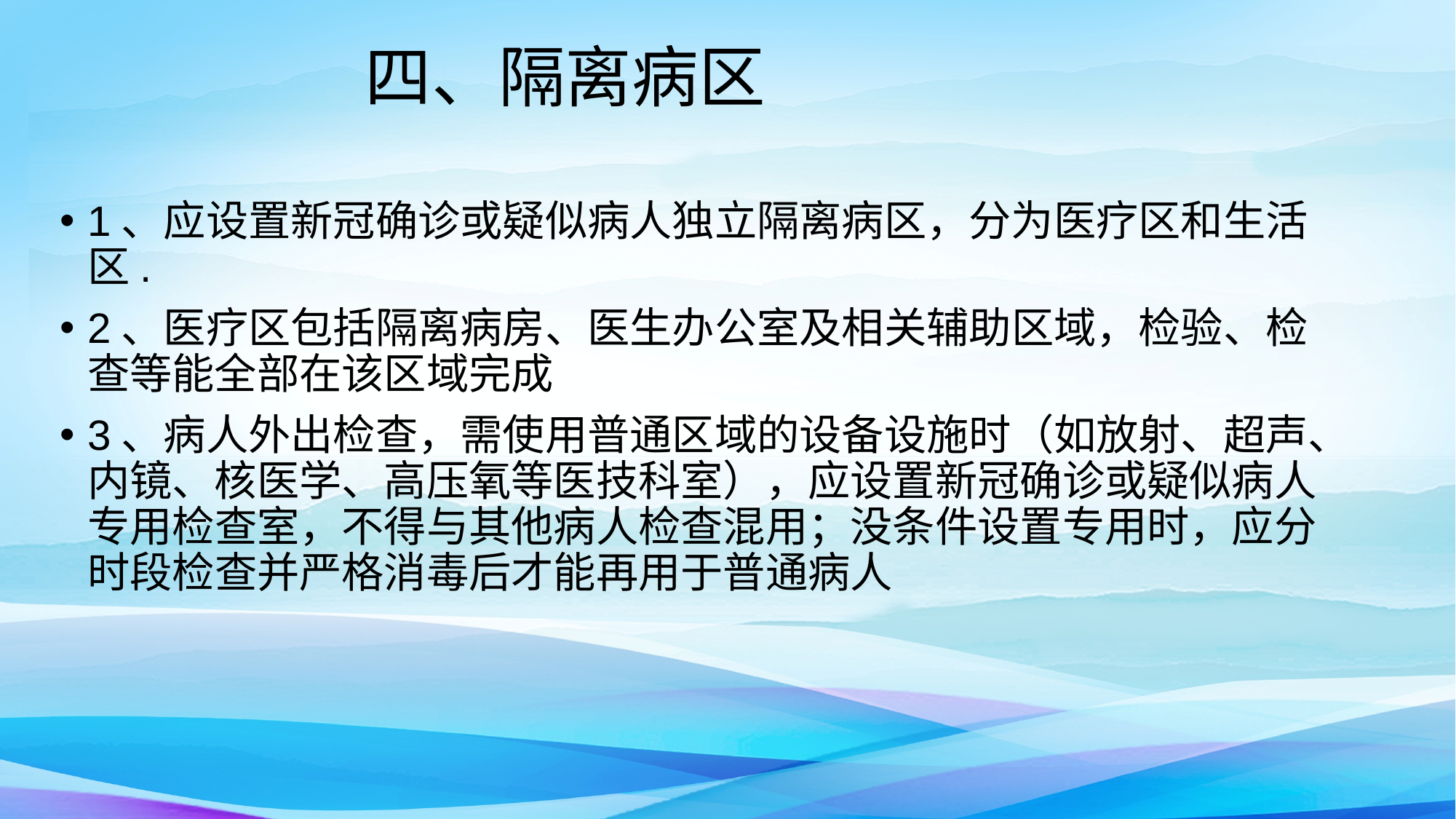

# 四、隔离病区
1、应设置新冠确诊或疑似病人独立隔离病区，分为医疗区和生活区.
2、医疗区包括隔离病房、医生办公室及相关辅助区域，检验、检查等能全部在该区域完成
3、病人外出检查，需使用普通区域的设备设施时（如放射、超声、内镜、核医学、高压氧等医技科室），应设置新冠确诊或疑似病人专用检查室，不得与其他病人检查混用；没条件设置专用时，应分时段检查并严格消毒后才能再用于普通病人